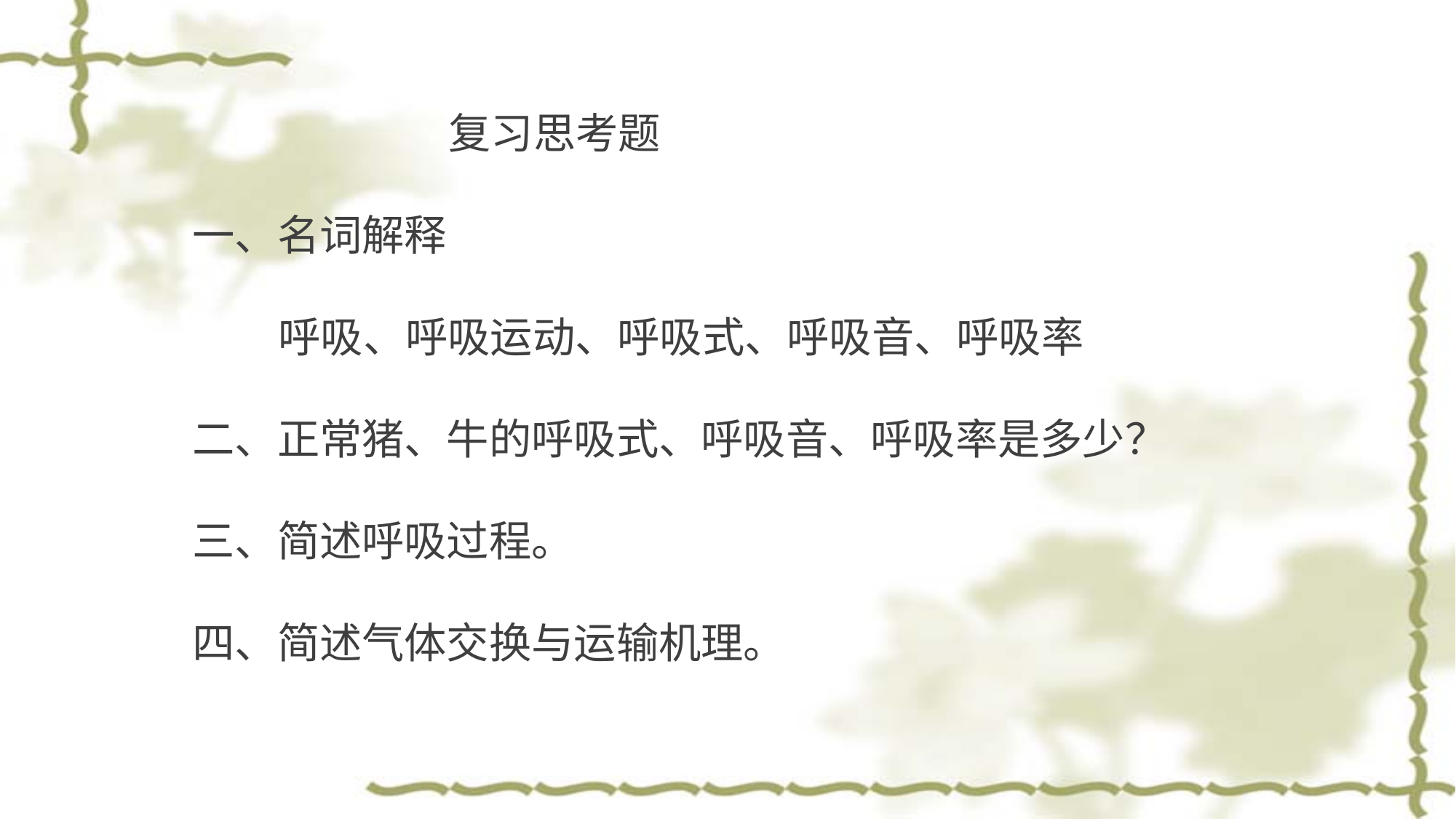

复习思考题

一、名词解释

        呼吸、呼吸运动、呼吸式、呼吸音、呼吸率

二、正常猪、牛的呼吸式、呼吸音、呼吸率是多少？

三、简述呼吸过程。

四、简述气体交换与运输机理。